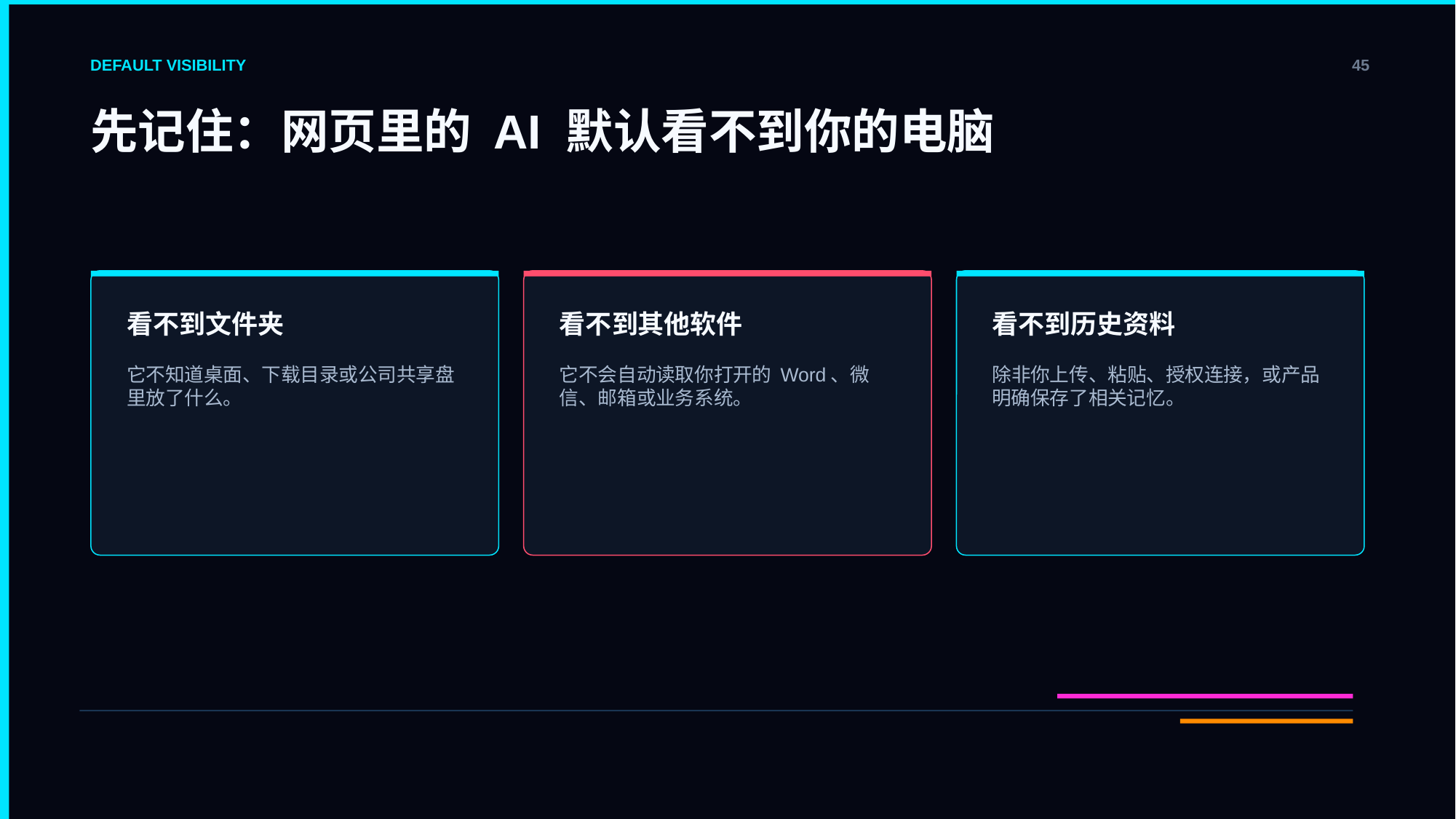

DEFAULT VISIBILITY
45
先记住：网页里的 AI 默认看不到你的电脑

看不到文件夹
看不到其他软件
看不到历史资料
它不知道桌面、下载目录或公司共享盘里放了什么。
它不会自动读取你打开的 Word、微信、邮箱或业务系统。
除非你上传、粘贴、授权连接，或产品明确保存了相关记忆。